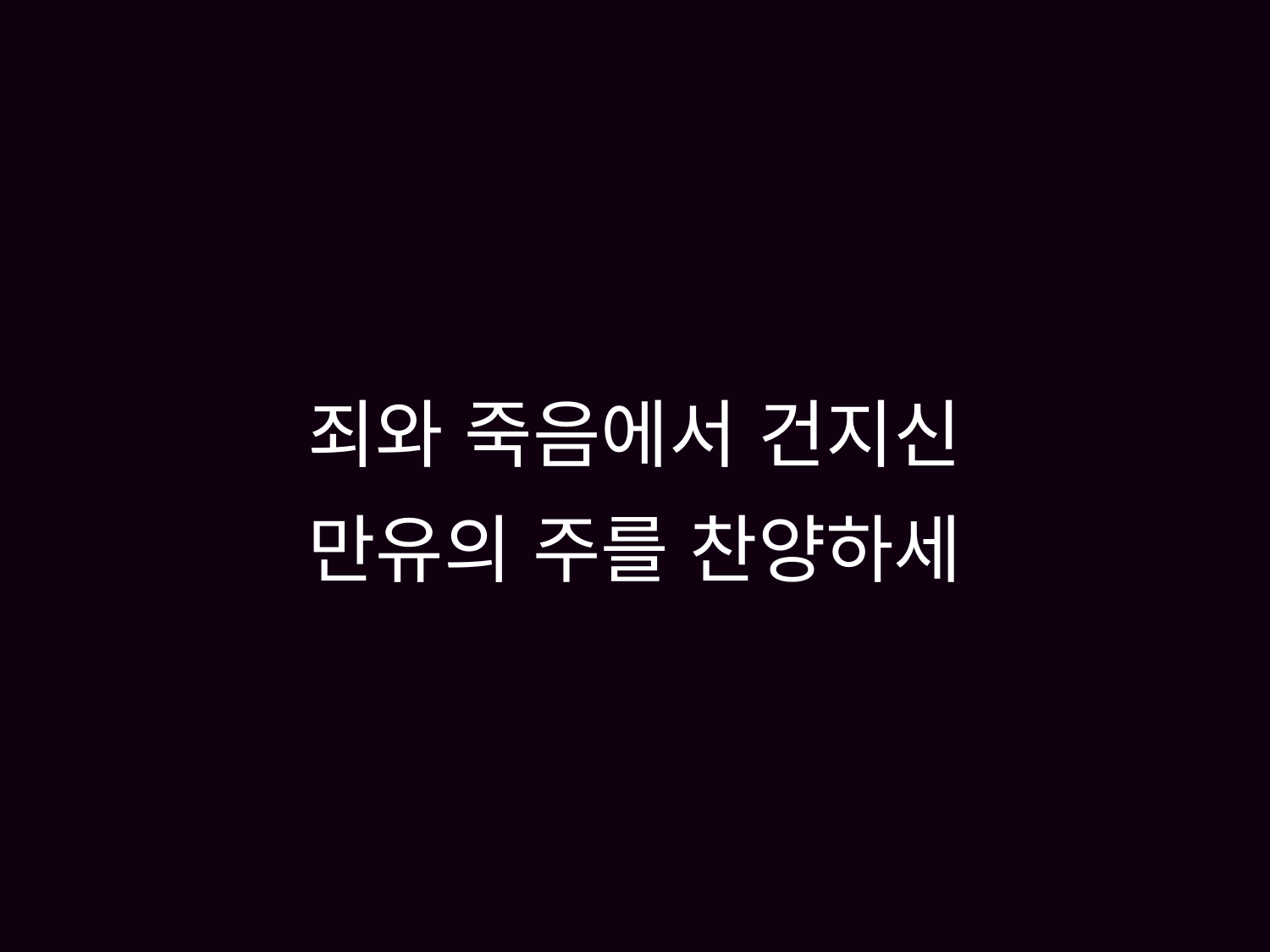

# 죄와 죽음에서 건지신 만유의 주를 찬양하세